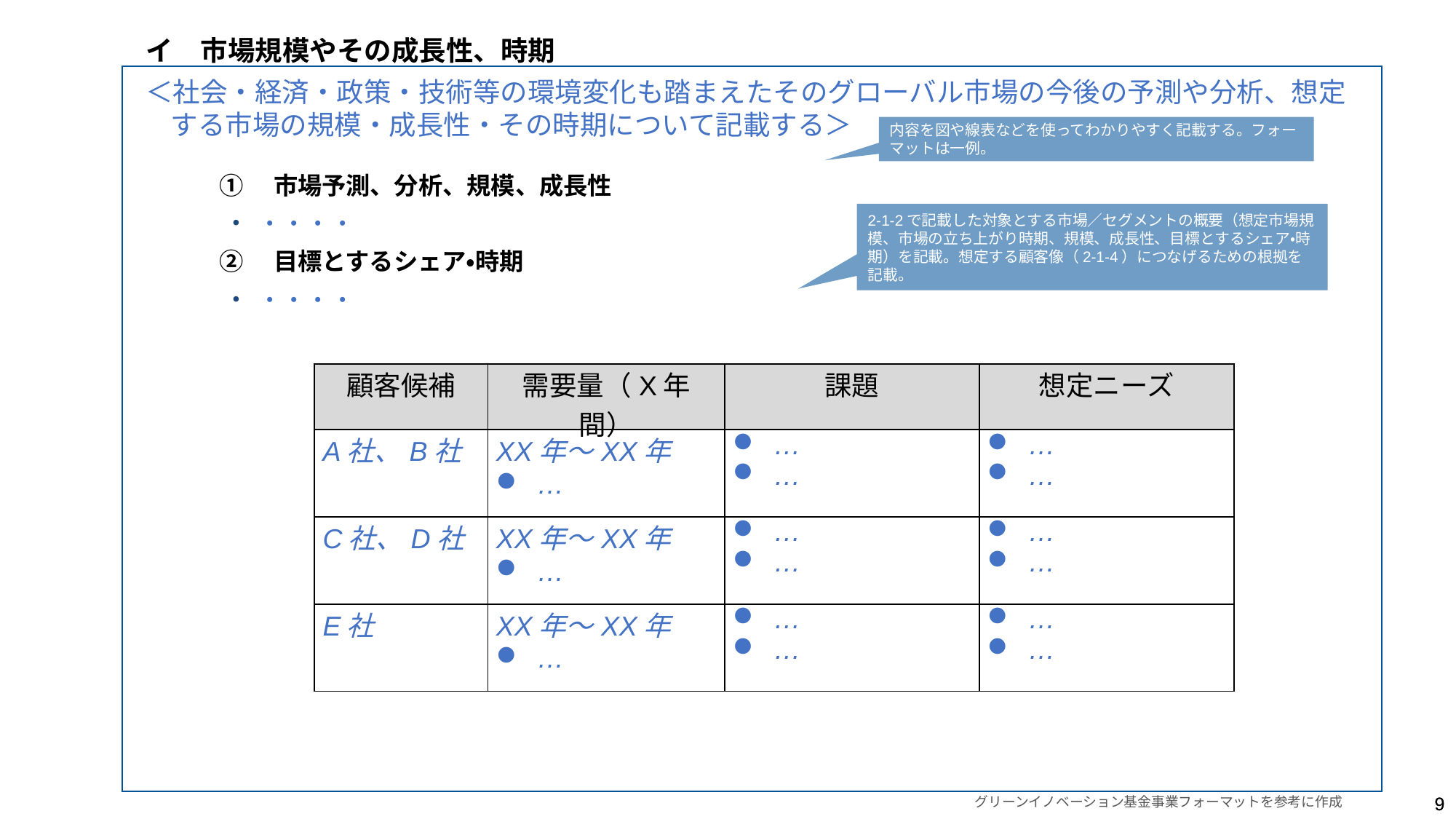

イ　市場規模やその成長性、時期
＜社会・経済・政策・技術等の環境変化も踏まえたそのグローバル市場の今後の予測や分析、想定する市場の規模・成長性・その時期について記載する＞

内容を図や線表などを使ってわかりやすく記載する。フォーマットは一例。
①　市場予測、分析、規模、成長性
・・・・
②　目標とするシェア・時期
・・・・
2-1-2で記載した対象とする市場／セグメントの概要（想定市場規模、市場の立ち上がり時期、規模、成長性、目標とするシェア・時期）を記載。想定する顧客像（2-1-4）につなげるための根拠を記載。
| 顧客候補 | 需要量（X年間） | 課題 | 想定ニーズ |
| --- | --- | --- | --- |
| A社、B社 | XX年～XX年 … | … … | … … |
| C社、D社 | XX年～XX年 … | … … | … … |
| E社 | XX年～XX年 … | … … | … … |
グリーンイノベーション基金事業フォーマットを参考に作成
9